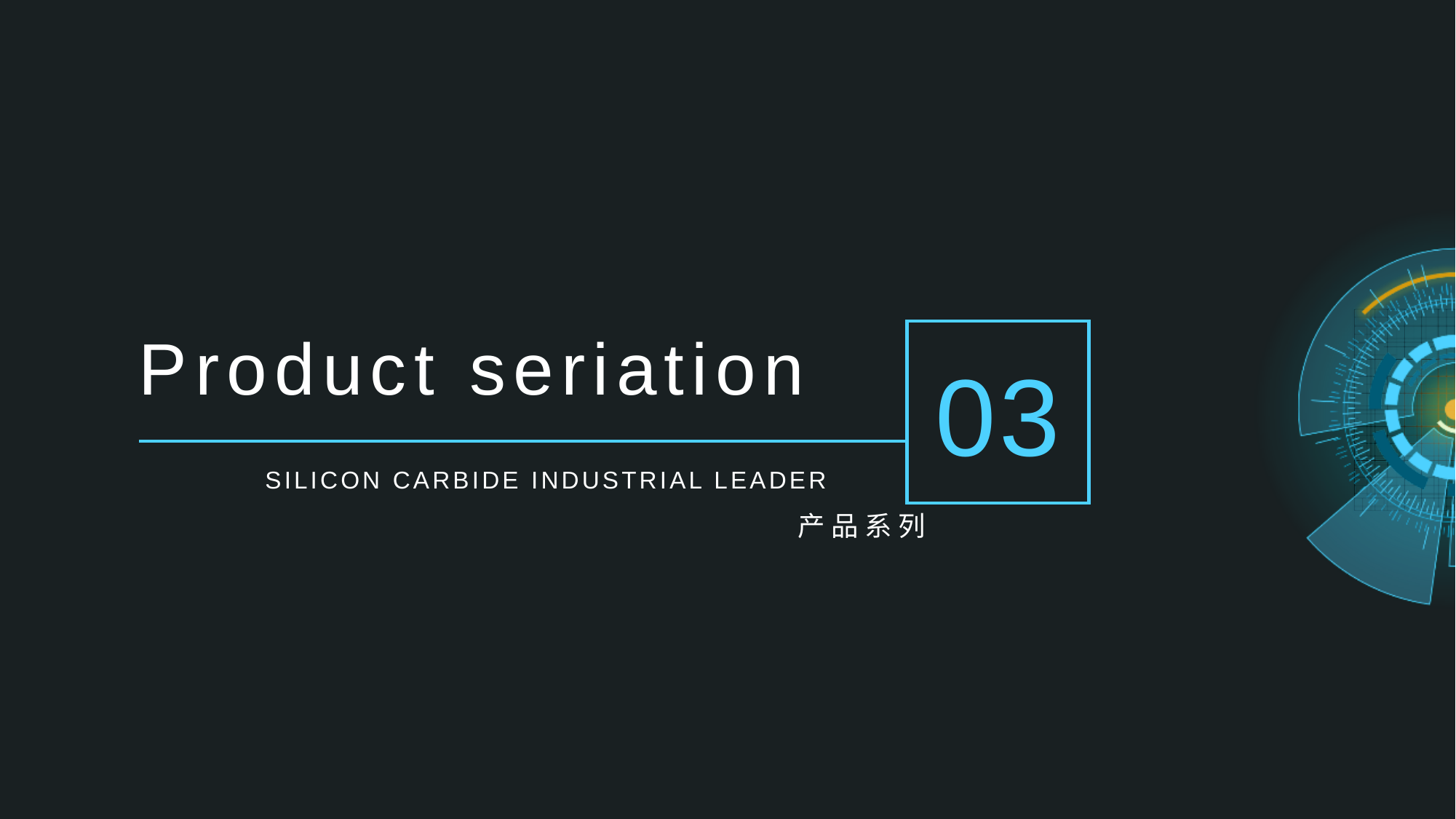

Product seriation
03
SILICON CARBIDE INDUSTRIAL LEADER
产 品 系 列